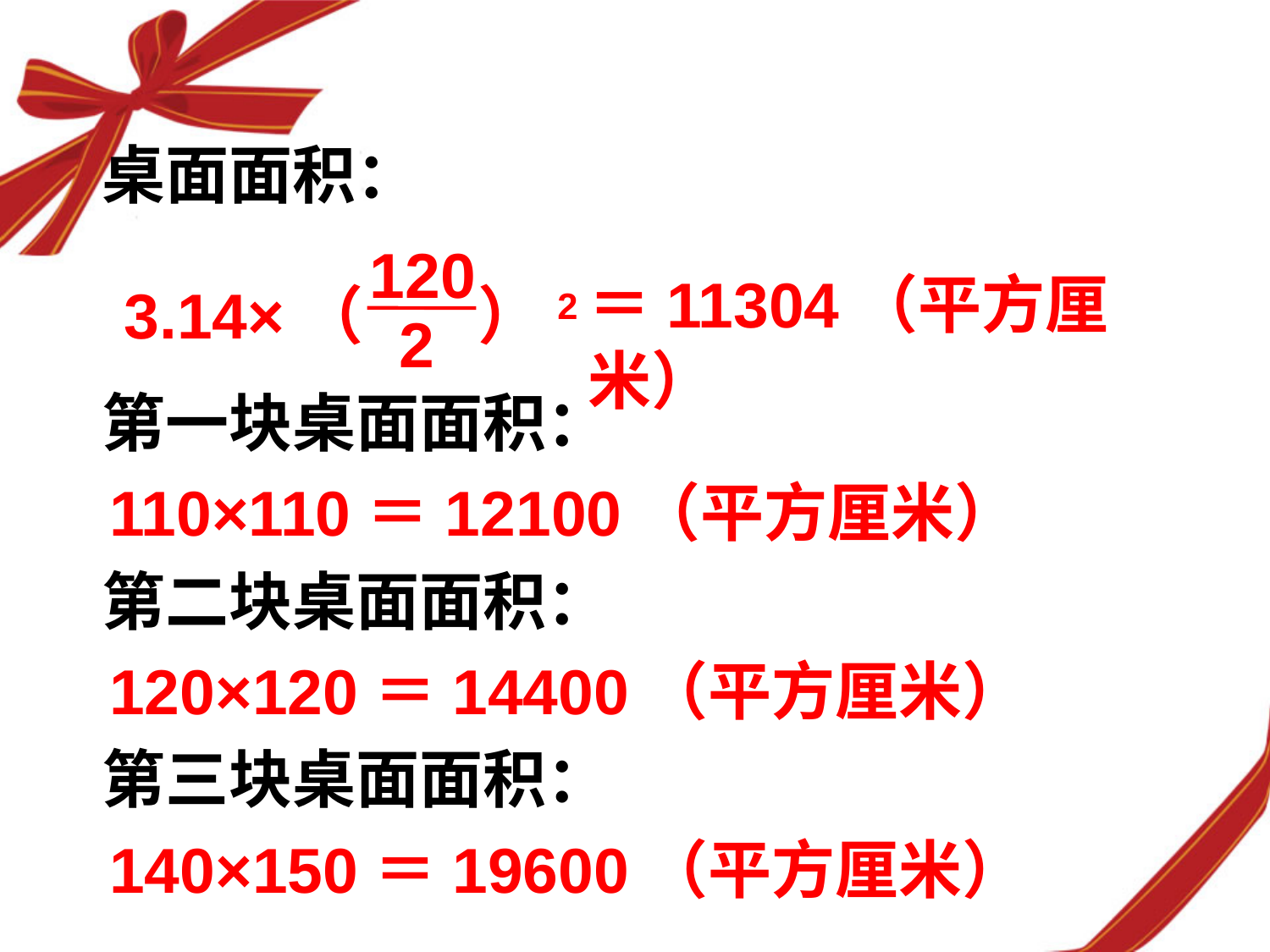

桌面面积：
120
2
3.14×（        ）2
＝11304（平方厘米）
第一块桌面面积：
 110×110＝12100（平方厘米）
第二块桌面面积：
 120×120＝14400（平方厘米）
第三块桌面面积：
 140×150＝19600（平方厘米）